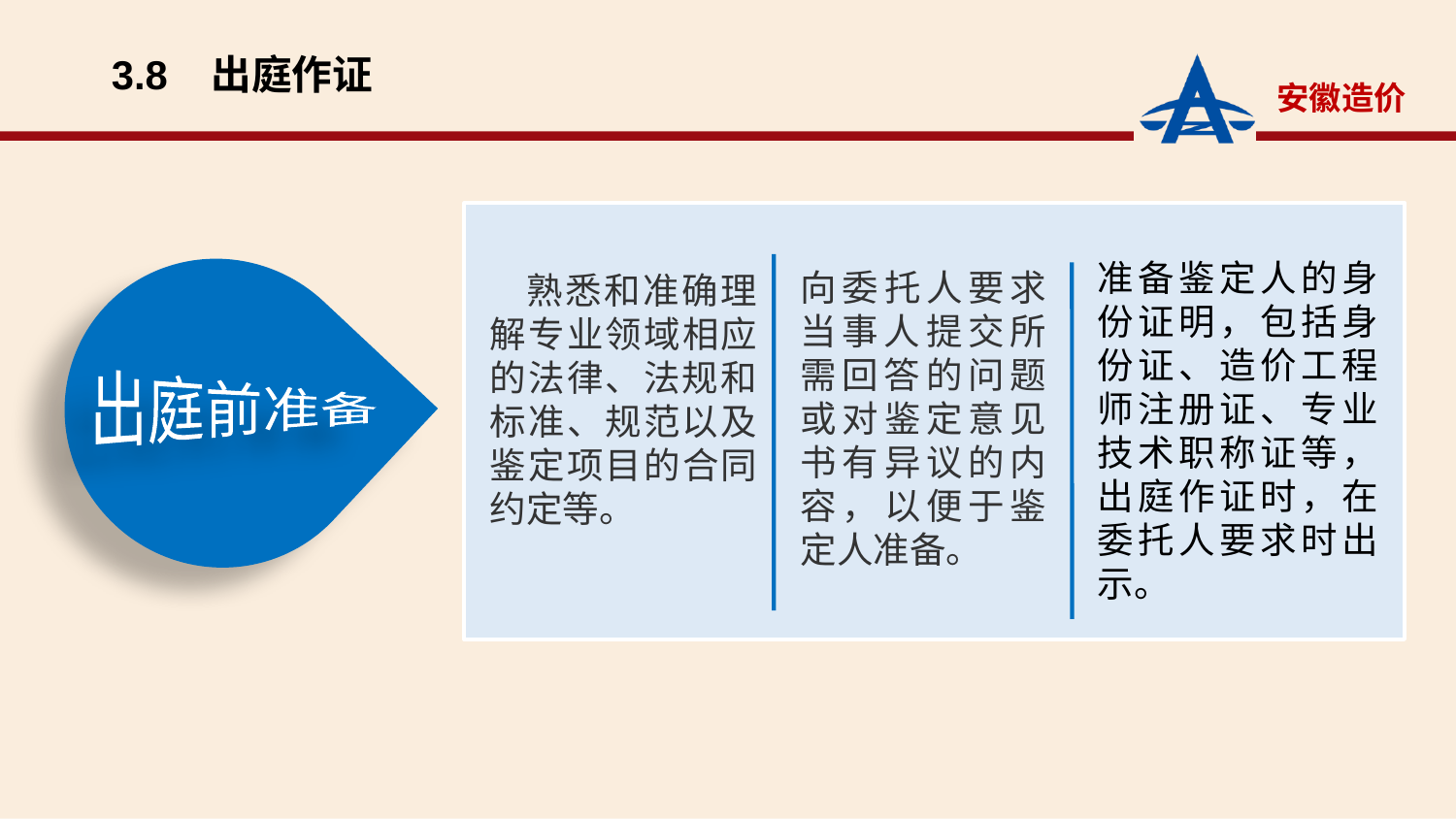

3.8   出庭作证

准备鉴定人的身份证明，包括身份证、造价工程师注册证、专业技术职称证等，出庭作证时，在委托人要求时出示。
向委托人要求当事人提交所需回答的问题或对鉴定意见书有异议的内容，以便于鉴定人准备。
熟悉和准确理解专业领域相应的法律、法规和标准、规范以及鉴定项目的合同约定等。

出庭前准备